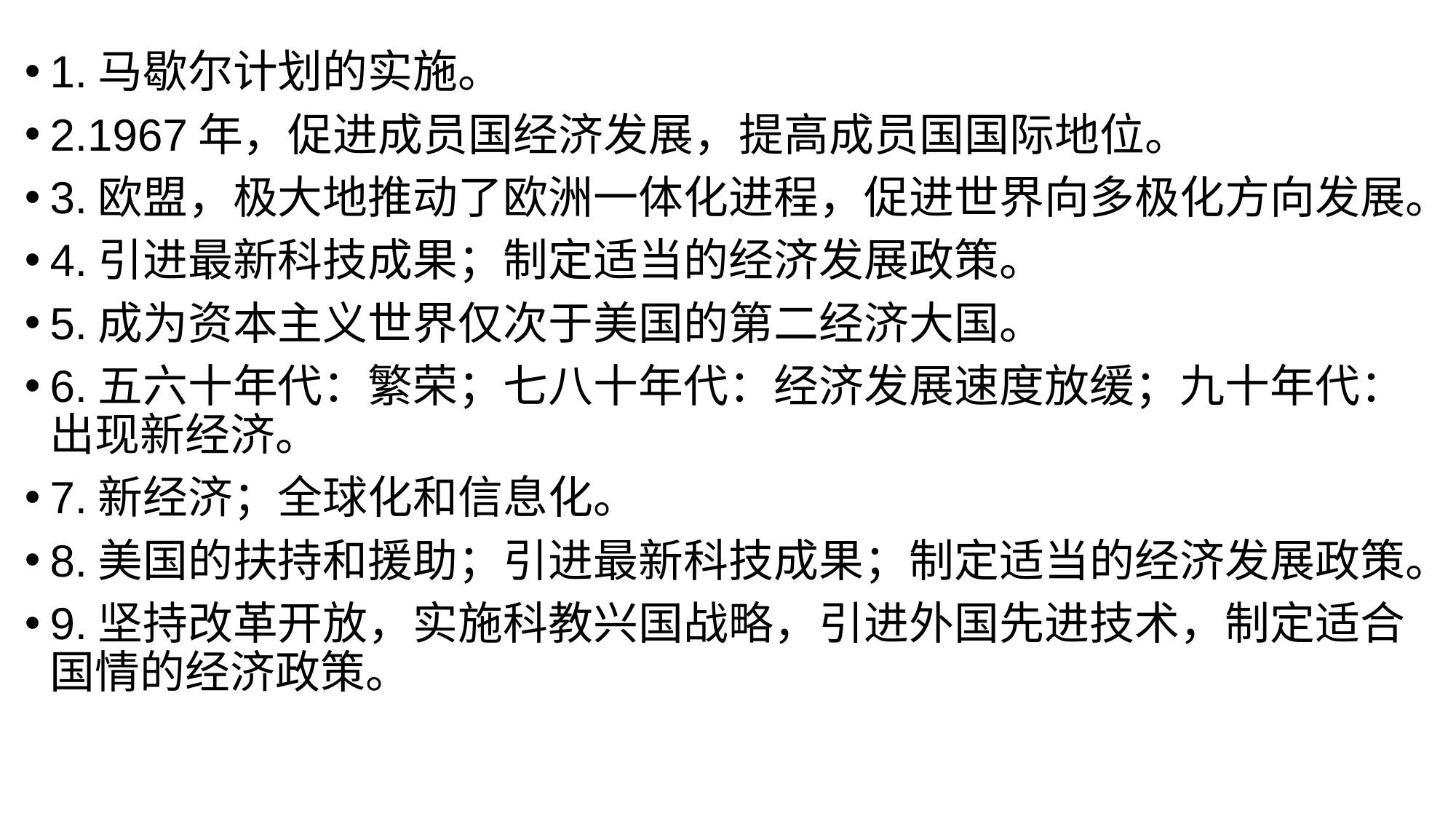

1.马歇尔计划的实施。
2.1967年，促进成员国经济发展，提高成员国国际地位。
3.欧盟，极大地推动了欧洲一体化进程，促进世界向多极化方向发展。
4.引进最新科技成果；制定适当的经济发展政策。
5.成为资本主义世界仅次于美国的第二经济大国。
6.五六十年代：繁荣；七八十年代：经济发展速度放缓；九十年代：出现新经济。
7.新经济；全球化和信息化。
8.美国的扶持和援助；引进最新科技成果；制定适当的经济发展政策。
9.坚持改革开放，实施科教兴国战略，引进外国先进技术，制定适合国情的经济政策。

#